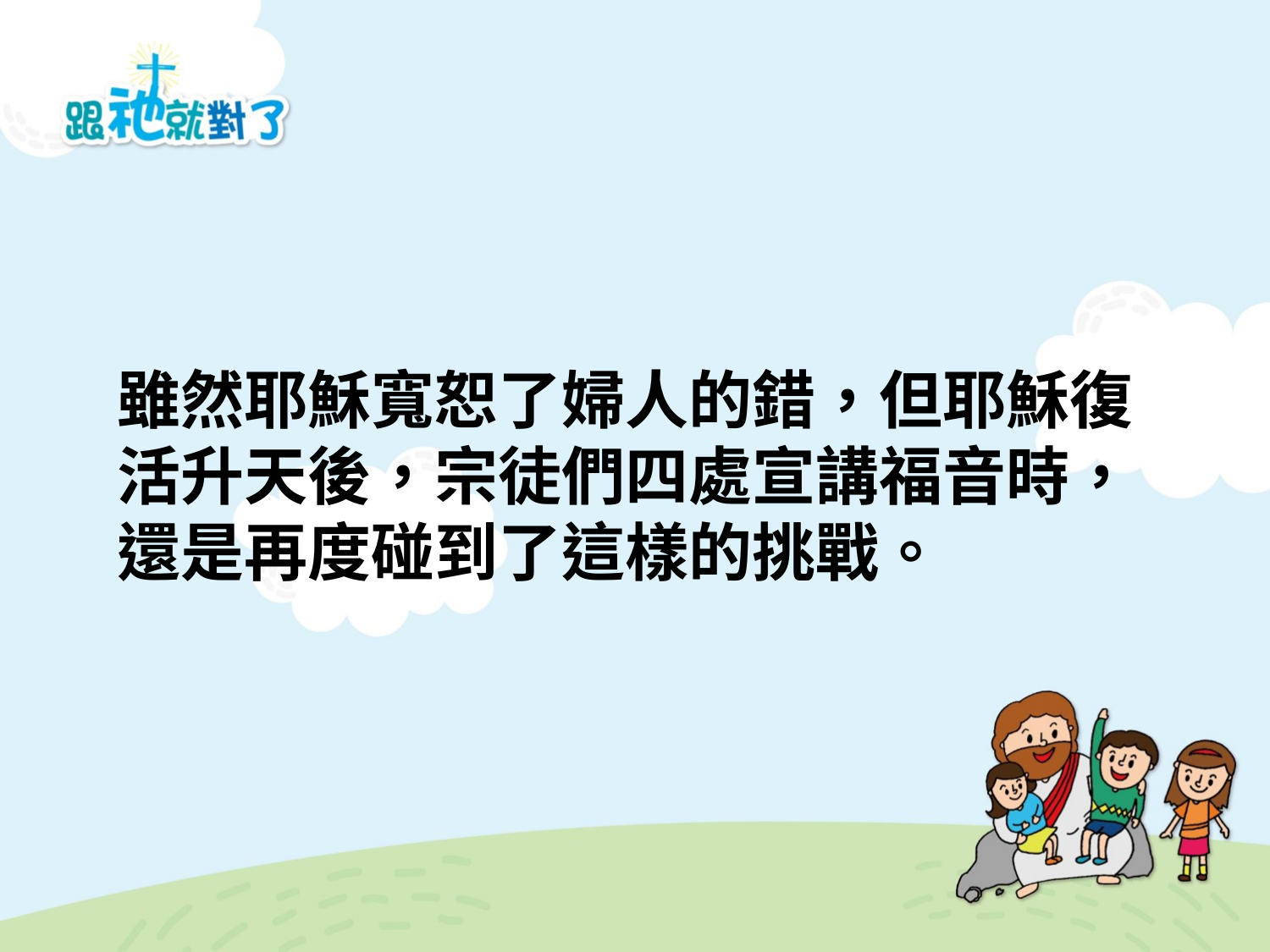

雖然耶穌寬恕了婦人的錯，但耶穌復活升天後，宗徒們四處宣講福音時，還是再度碰到了這樣的挑戰。